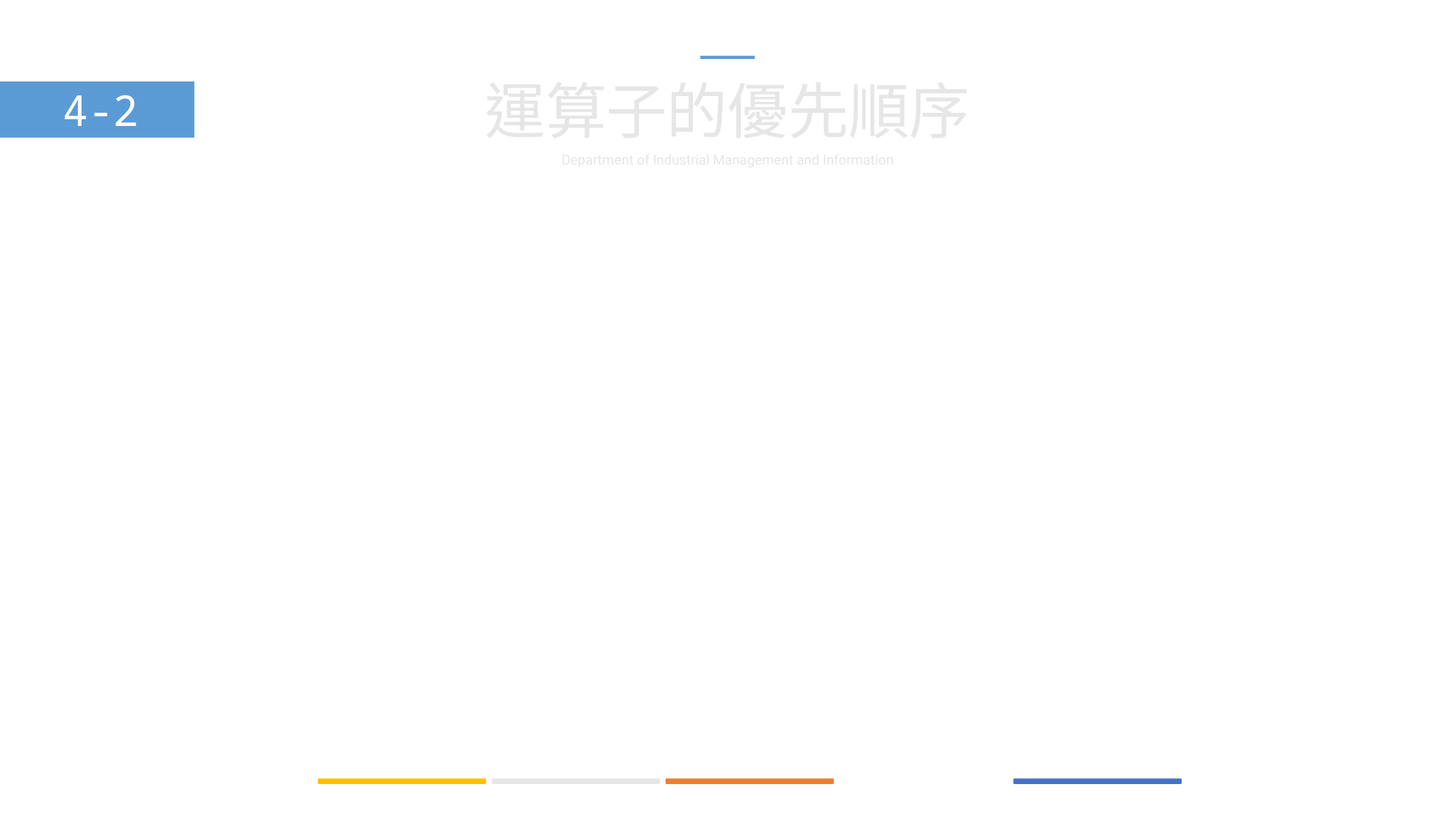

運算子的優先順序
4-2
| & | 位元運算子And |
| --- | --- |
| ^ | 位元運算子Xor |
| | | 位元運算子Or |
| && | 邏輯運算子And |
| || | 邏輯運算子Or |
| ?: | 條件控制運算子 |
| =、op= | 指定運算子 |
| and | 邏輯運算子And |
| xor | 邏輯運算子Xor |
| or | 邏輯運算子Or |